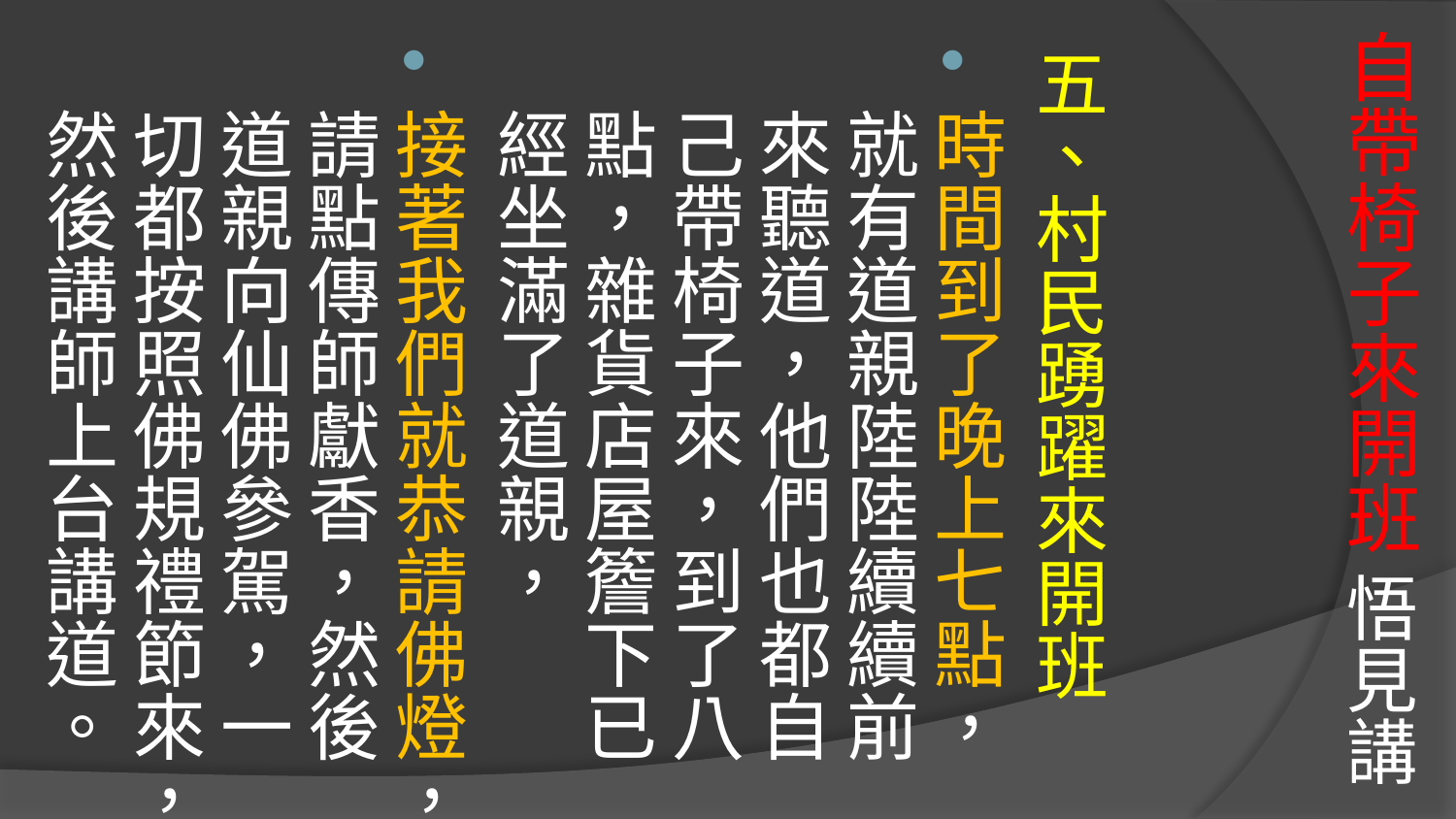

# 自帶椅子來開班 悟見講
五、村民踴躍來開班
時間到了晚上七點，就有道親陸陸續續前來聽道，他們也都自己帶椅子來，到了八點，雜貨店屋簷下已經坐滿了道親，
接著我們就恭請佛燈，請點傳師獻香，然後道親向仙佛參駕，一切都按照佛規禮節來，然後講師上台講道。